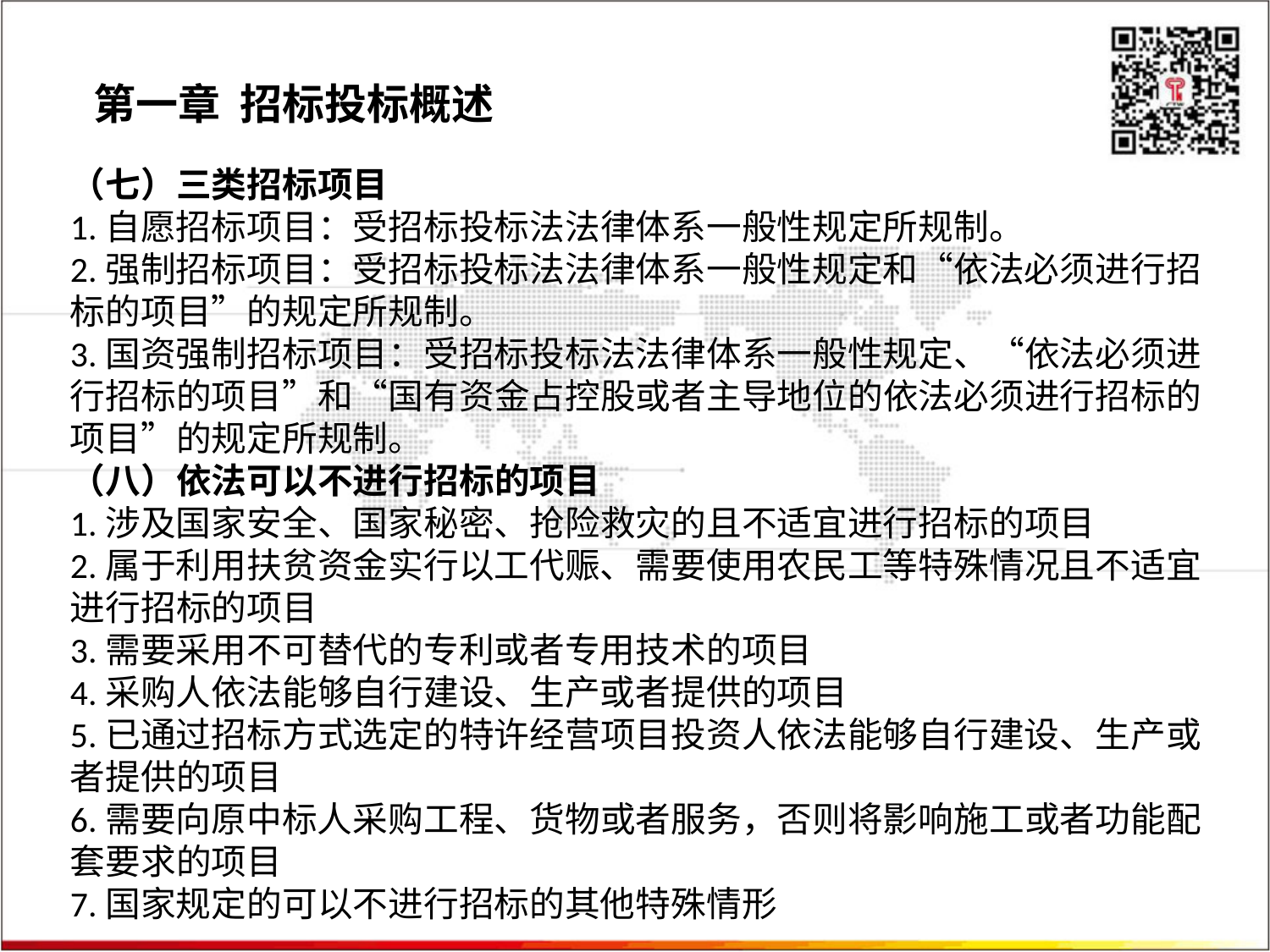

第一章  招标投标概述
（七）三类招标项目
1.自愿招标项目：受招标投标法法律体系一般性规定所规制。
2.强制招标项目：受招标投标法法律体系一般性规定和“依法必须进行招标的项目”的规定所规制。
3.国资强制招标项目：受招标投标法法律体系一般性规定、“依法必须进行招标的项目”和“国有资金占控股或者主导地位的依法必须进行招标的项目”的规定所规制。
（八）依法可以不进行招标的项目
1.涉及国家安全、国家秘密、抢险救灾的且不适宜进行招标的项目
2.属于利用扶贫资金实行以工代赈、需要使用农民工等特殊情况且不适宜进行招标的项目
3.需要采用不可替代的专利或者专用技术的项目
4.采购人依法能够自行建设、生产或者提供的项目
5.已通过招标方式选定的特许经营项目投资人依法能够自行建设、生产或者提供的项目
6.需要向原中标人采购工程、货物或者服务，否则将影响施工或者功能配套要求的项目
7.国家规定的可以不进行招标的其他特殊情形